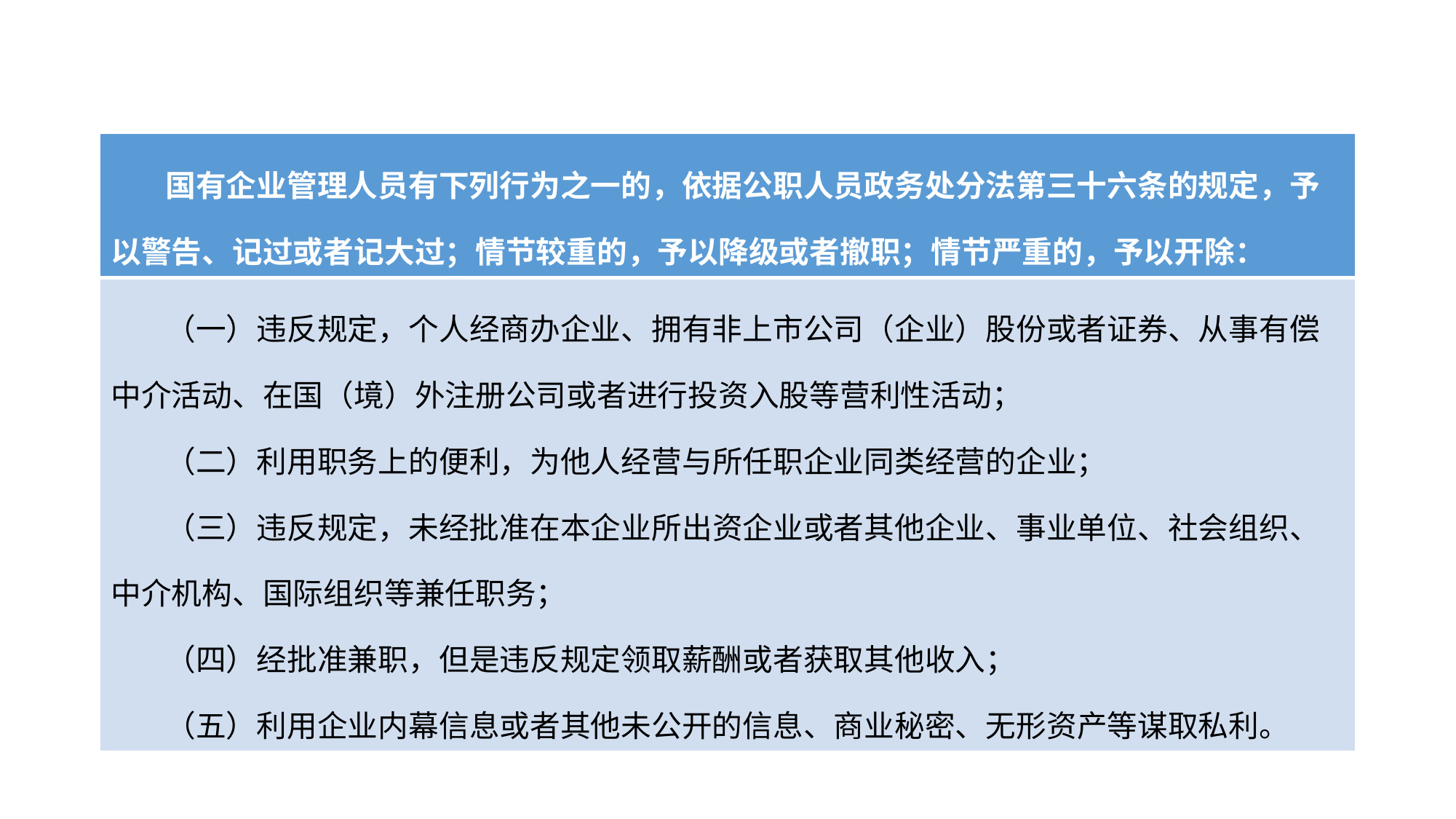

#
| 国有企业管理人员有下列行为之一的，依据公职人员政务处分法第三十六条的规定，予以警告、记过或者记大过；情节较重的，予以降级或者撤职；情节严重的，予以开除： |
| --- |
| （一）违反规定，个人经商办企业、拥有非上市公司（企业）股份或者证券、从事有偿中介活动、在国（境）外注册公司或者进行投资入股等营利性活动； （二）利用职务上的便利，为他人经营与所任职企业同类经营的企业； （三）违反规定，未经批准在本企业所出资企业或者其他企业、事业单位、社会组织、中介机构、国际组织等兼任职务； （四）经批准兼职，但是违反规定领取薪酬或者获取其他收入； （五）利用企业内幕信息或者其他未公开的信息、商业秘密、无形资产等谋取私利。 |